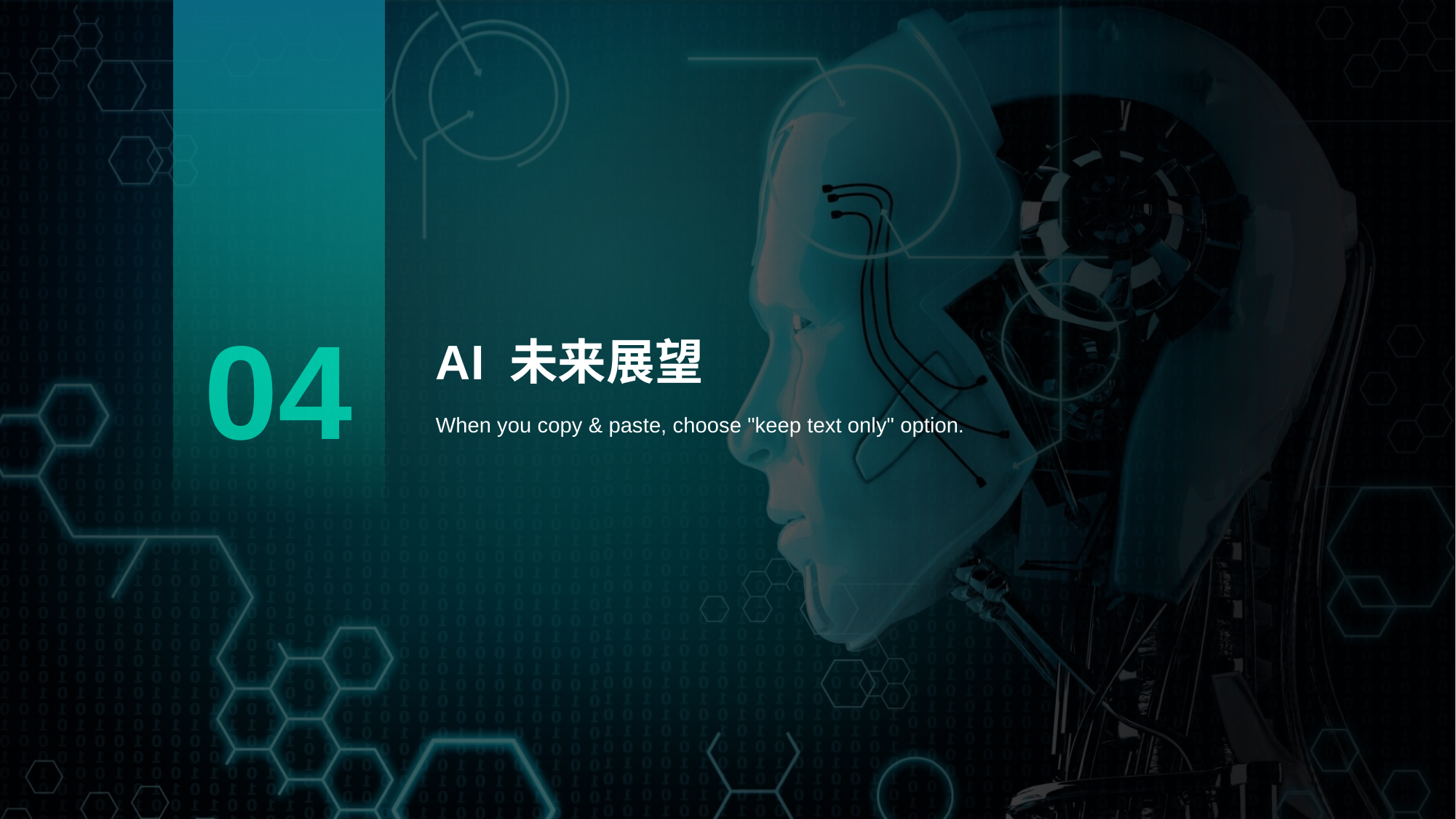

04
# AI 未来展望
When you copy & paste, choose "keep text only" option.